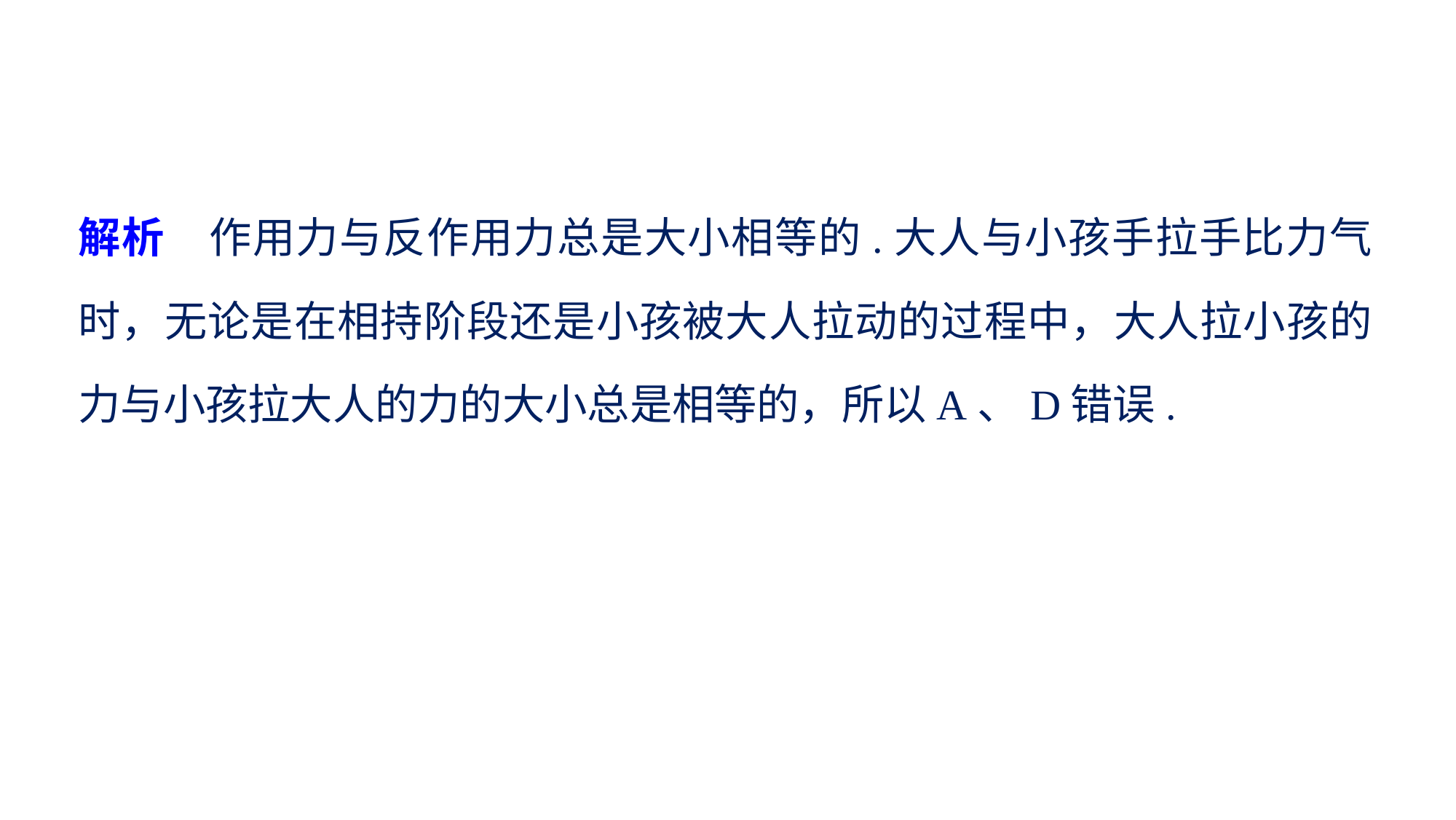

解析　作用力与反作用力总是大小相等的.大人与小孩手拉手比力气时，无论是在相持阶段还是小孩被大人拉动的过程中，大人拉小孩的力与小孩拉大人的力的大小总是相等的，所以A、D错误.